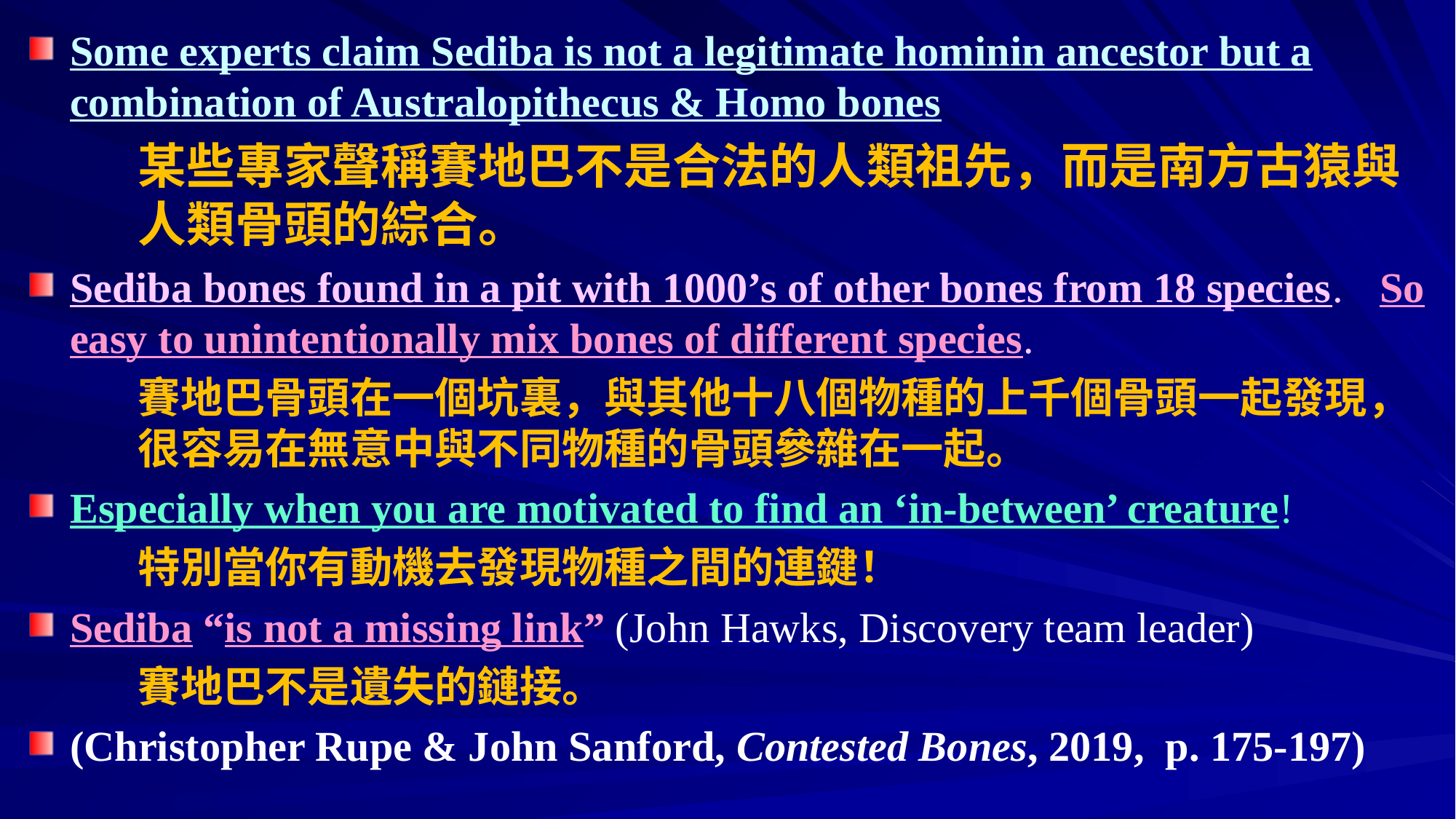

Some experts claim Sediba is not a legitimate hominin ancestor but a combination of Australopithecus & Homo bones
	某些專家聲稱賽地巴不是合法的人類祖先，而是南方古猿與	人類骨頭的綜合。
Sediba bones found in a pit with 1000’s of other bones from 18 species.  	So easy to unintentionally mix bones of different species.
	賽地巴骨頭在一個坑裏，與其他十八個物種的上千個骨頭一起發現，	很容易在無意中與不同物種的骨頭參雜在一起。
Especially when you are motivated to find an ‘in-between’ creature!
	特別當你有動機去發現物種之間的連鍵！
Sediba “is not a missing link” (John Hawks, Discovery team leader)
	賽地巴不是遺失的鏈接。
(Christopher Rupe & John Sanford, Contested Bones, 2019,  p. 175-197)